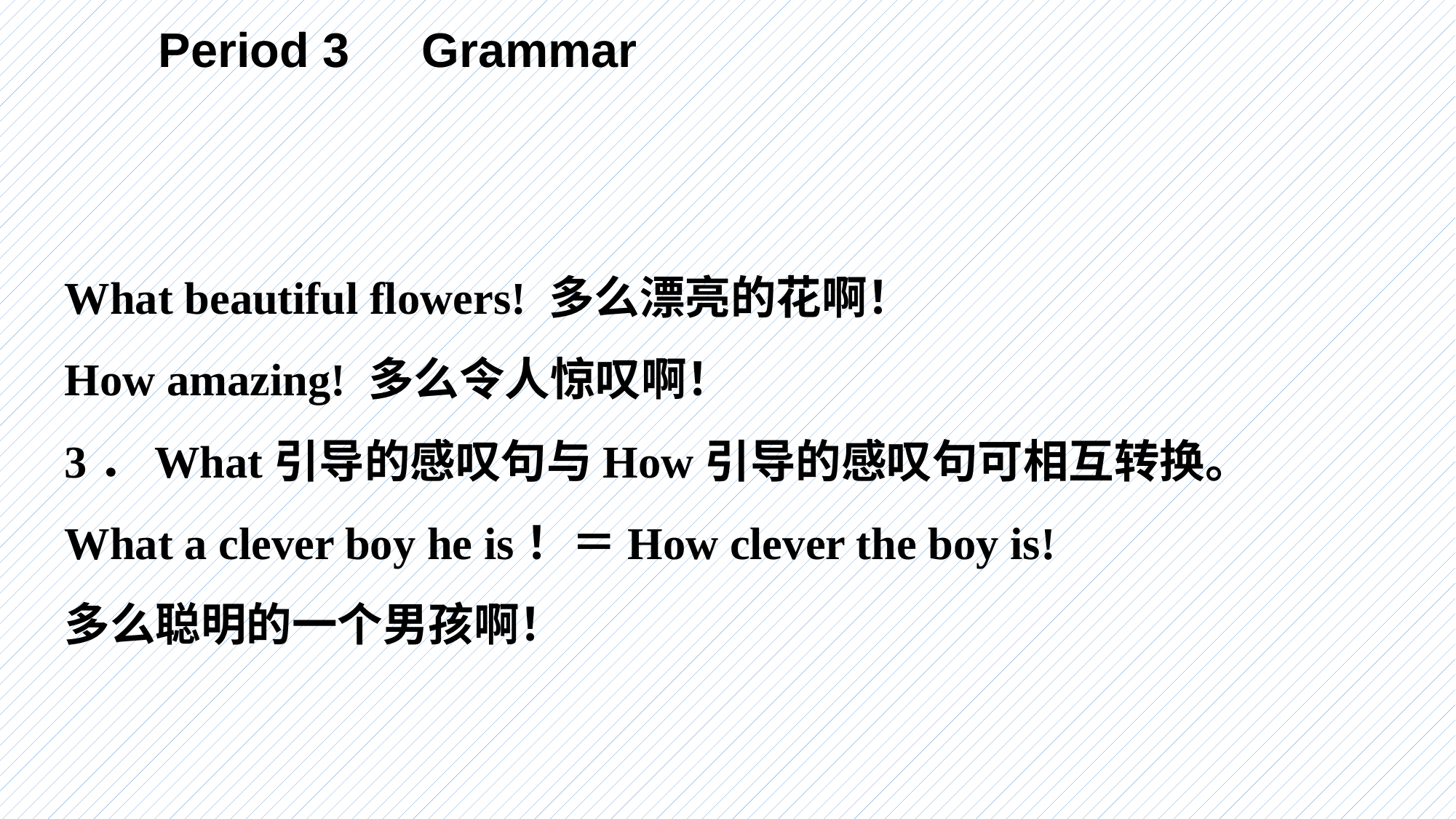

Period 3　Grammar
What beautiful flowers! 多么漂亮的花啊！
How amazing! 多么令人惊叹啊！
3．What引导的感叹句与How引导的感叹句可相互转换。
What a clever boy he is！＝How clever the boy is!
多么聪明的一个男孩啊！